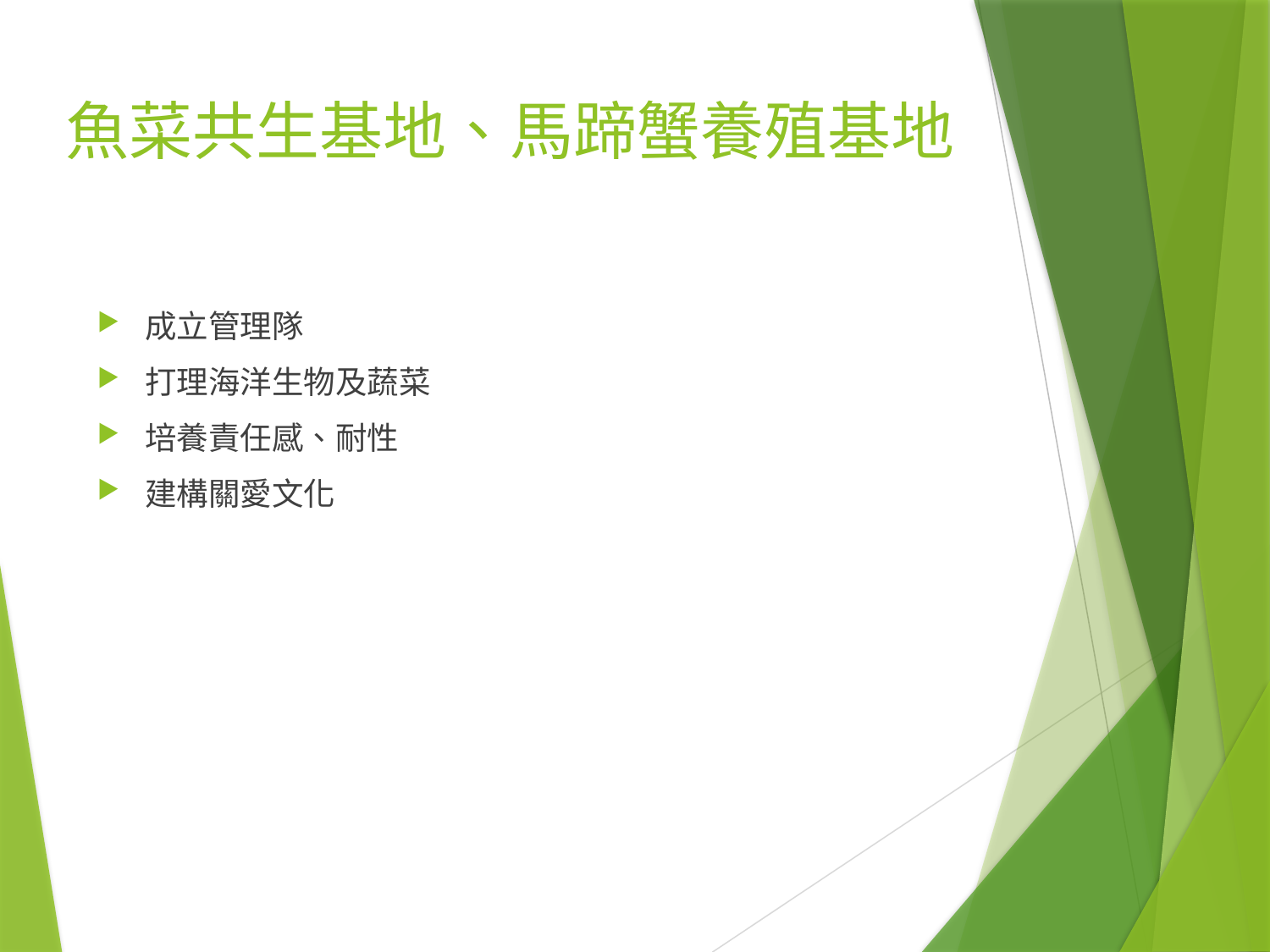

# 魚菜共生基地、馬蹄蟹養殖基地
成立管理隊
打理海洋生物及蔬菜
培養責任感、耐性
建構關愛文化